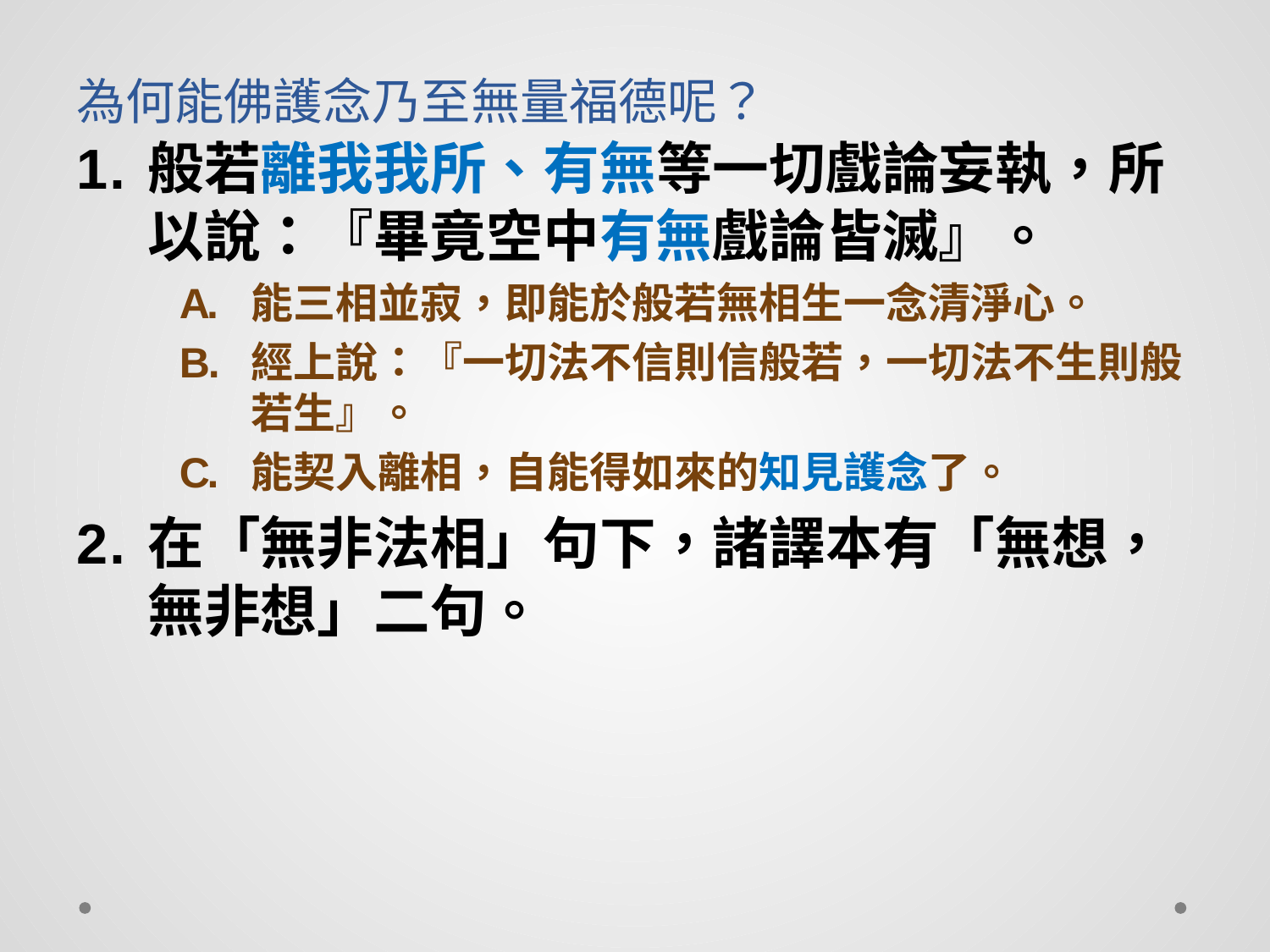

# 為何能佛護念乃至無量福德呢？
般若離我我所、有無等一切戲論妄執，所以說：『畢竟空中有無戲論皆滅』。
能三相並寂，即能於般若無相生一念清淨心。
經上說：『一切法不信則信般若，一切法不生則般若生』。
能契入離相，自能得如來的知見護念了。
在「無非法相」句下，諸譯本有「無想，無非想」二句。